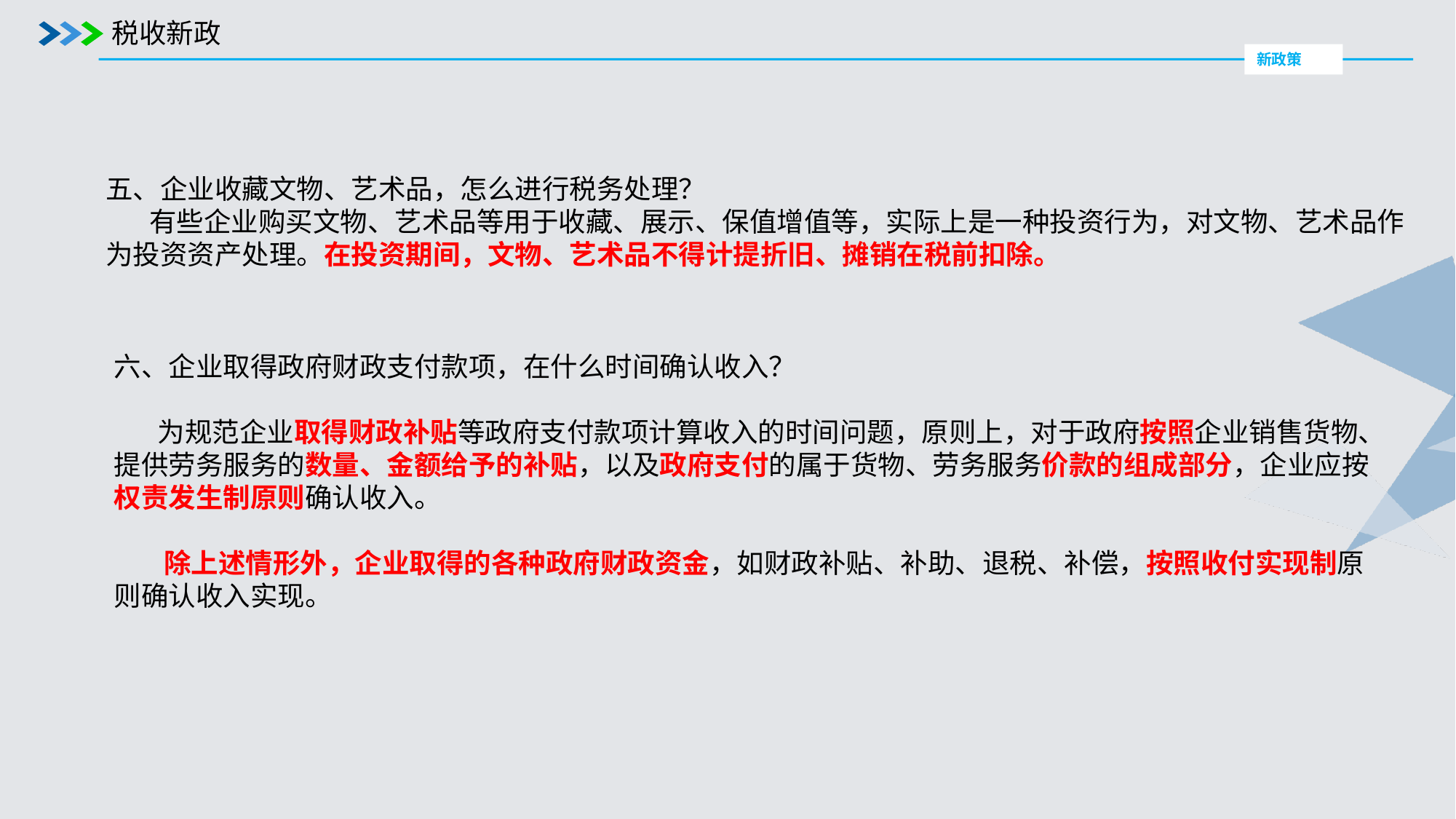

税收新政

新政策

五、企业收藏文物、艺术品，怎么进行税务处理？
      有些企业购买文物、艺术品等用于收藏、展示、保值增值等，实际上是一种投资行为，对文物、艺术品作为投资资产处理。在投资期间，文物、艺术品不得计提折旧、摊销在税前扣除。
六、企业取得政府财政支付款项，在什么时间确认收入？

      为规范企业取得财政补贴等政府支付款项计算收入的时间问题，原则上，对于政府按照企业销售货物、提供劳务服务的数量、金额给予的补贴，以及政府支付的属于货物、劳务服务价款的组成部分，企业应按权责发生制原则确认收入。

       除上述情形外，企业取得的各种政府财政资金，如财政补贴、补助、退税、补偿，按照收付实现制原则确认收入实现。